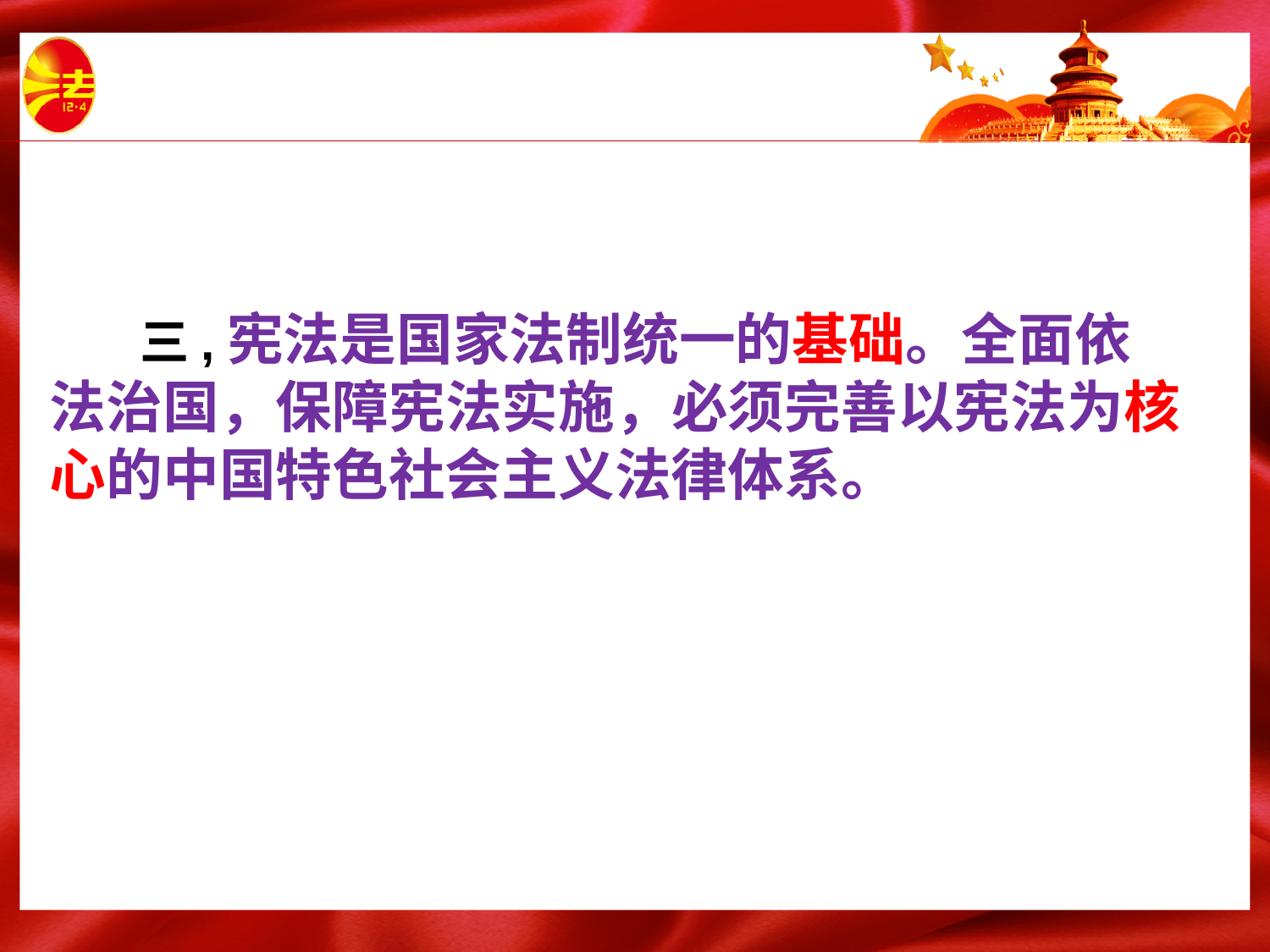

三,宪法是国家法制统一的基础。全面依法治国，保障宪法实施，必须完善以宪法为核心的中国特色社会主义法律体系。